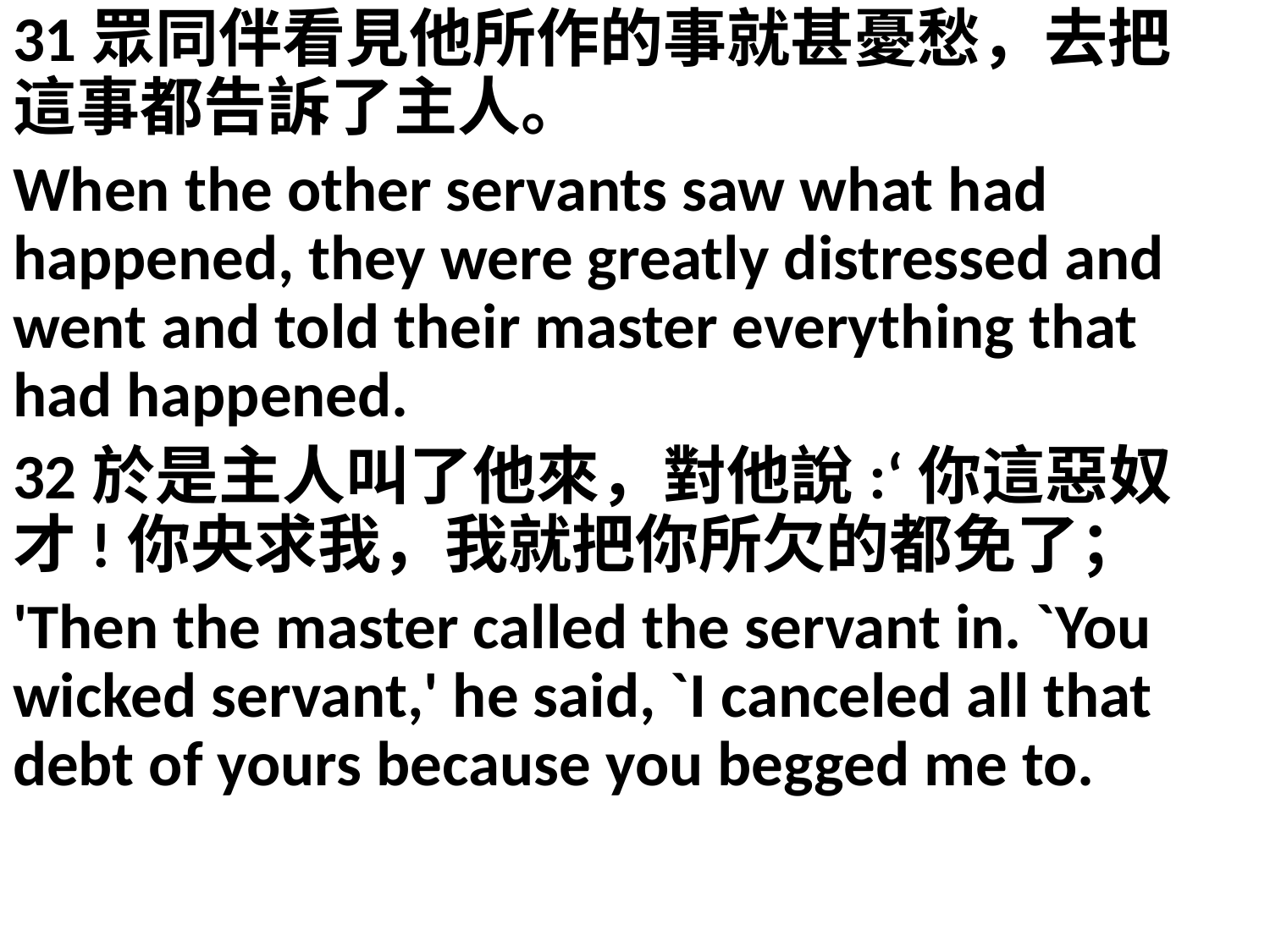

31眾同伴看見他所作的事就甚憂愁，去把這事都告訴了主人。
When the other servants saw what had happened, they were greatly distressed and went and told their master everything that had happened.
32於是主人叫了他來，對他說:‘你這惡奴才!你央求我，我就把你所欠的都免了；
'Then the master called the servant in. `You wicked servant,' he said, `I canceled all that debt of yours because you begged me to.